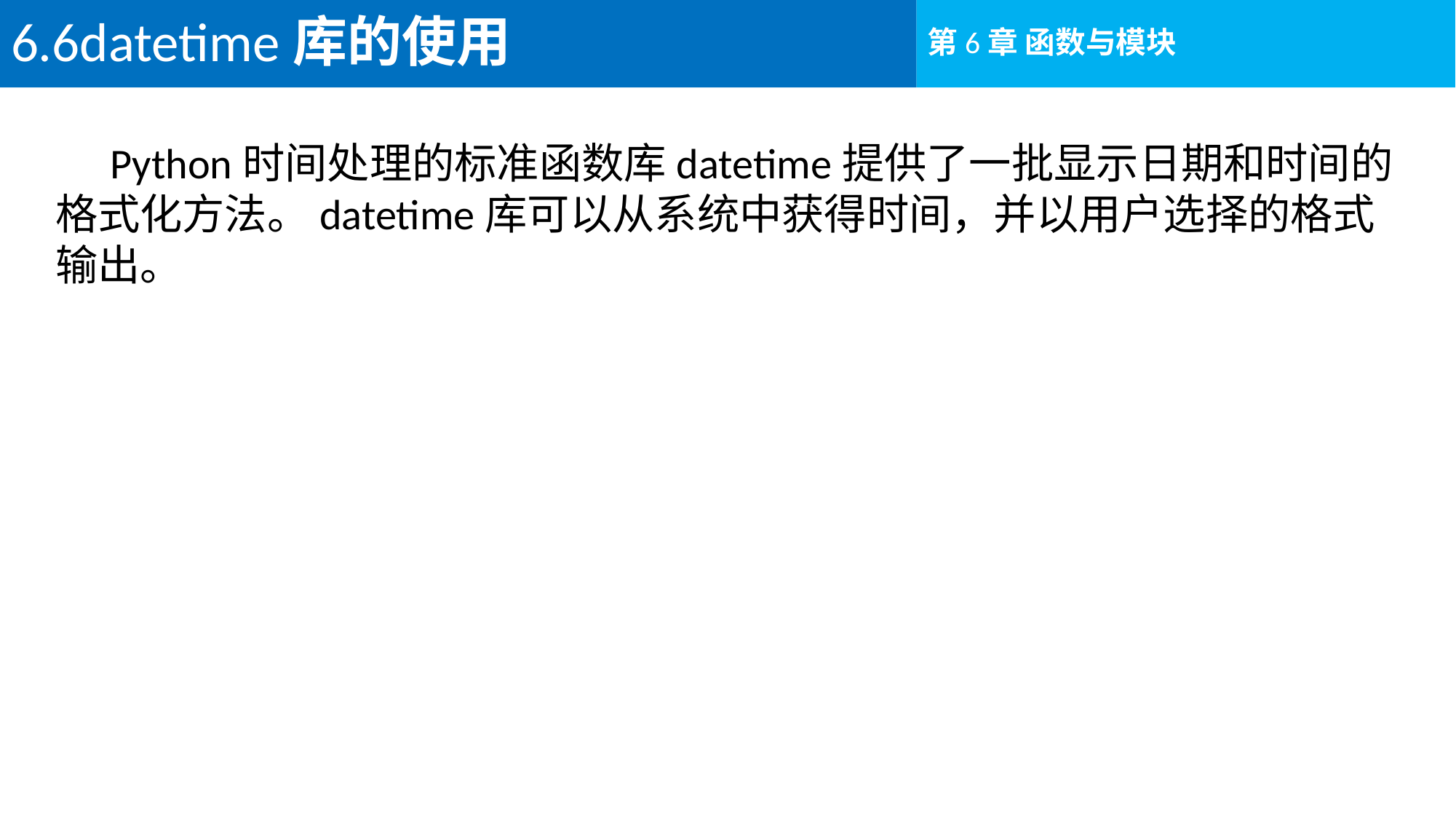

# 6.6datetime库的使用
Python时间处理的标准函数库datetime提供了一批显示日期和时间的格式化方法。datetime库可以从系统中获得时间，并以用户选择的格式输出。